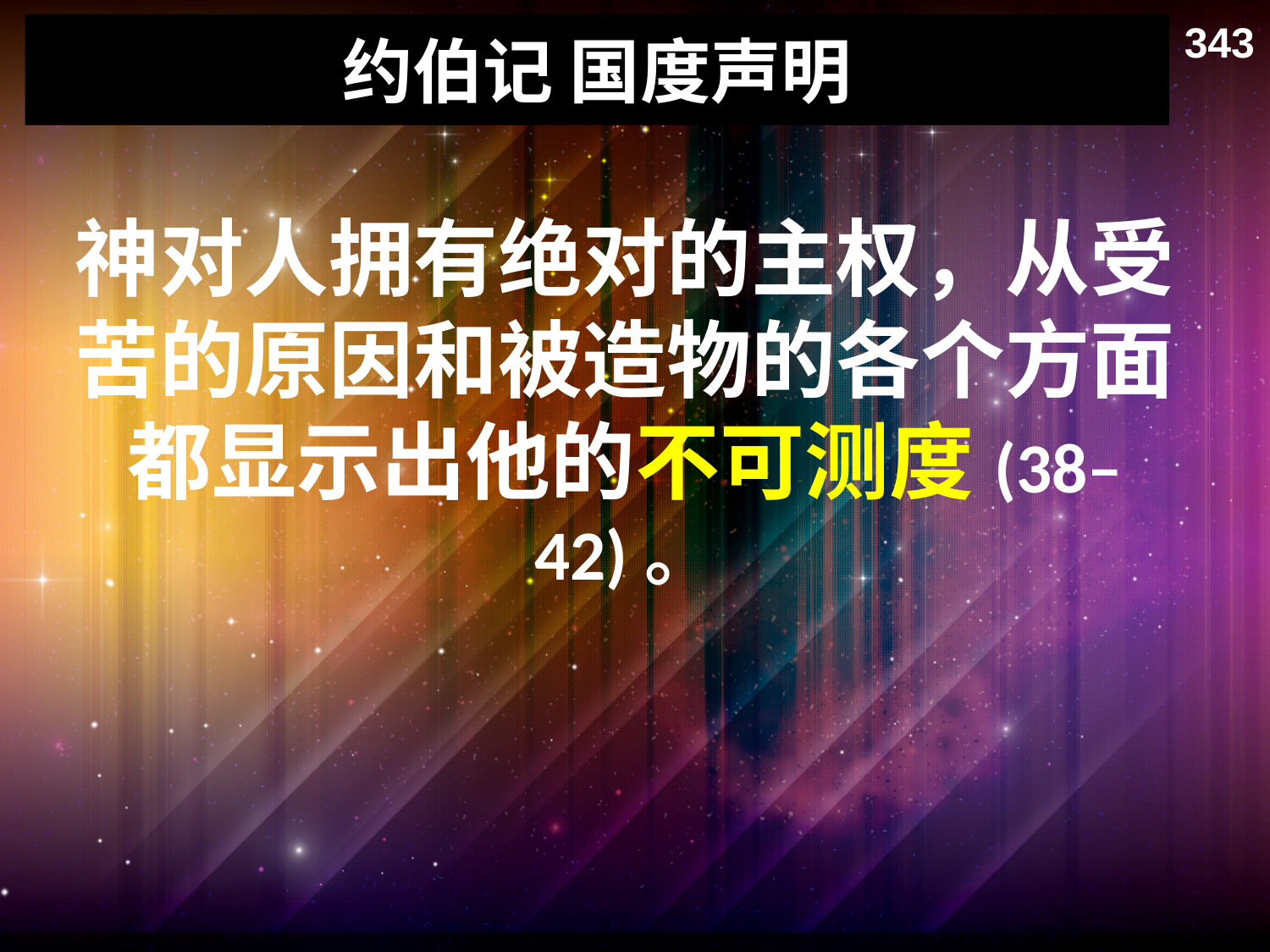

343
# 约伯记 国度声明
神对人拥有绝对的主权，从受苦的原因和被造物的各个方面都显示出他的不可测度(38–42)。